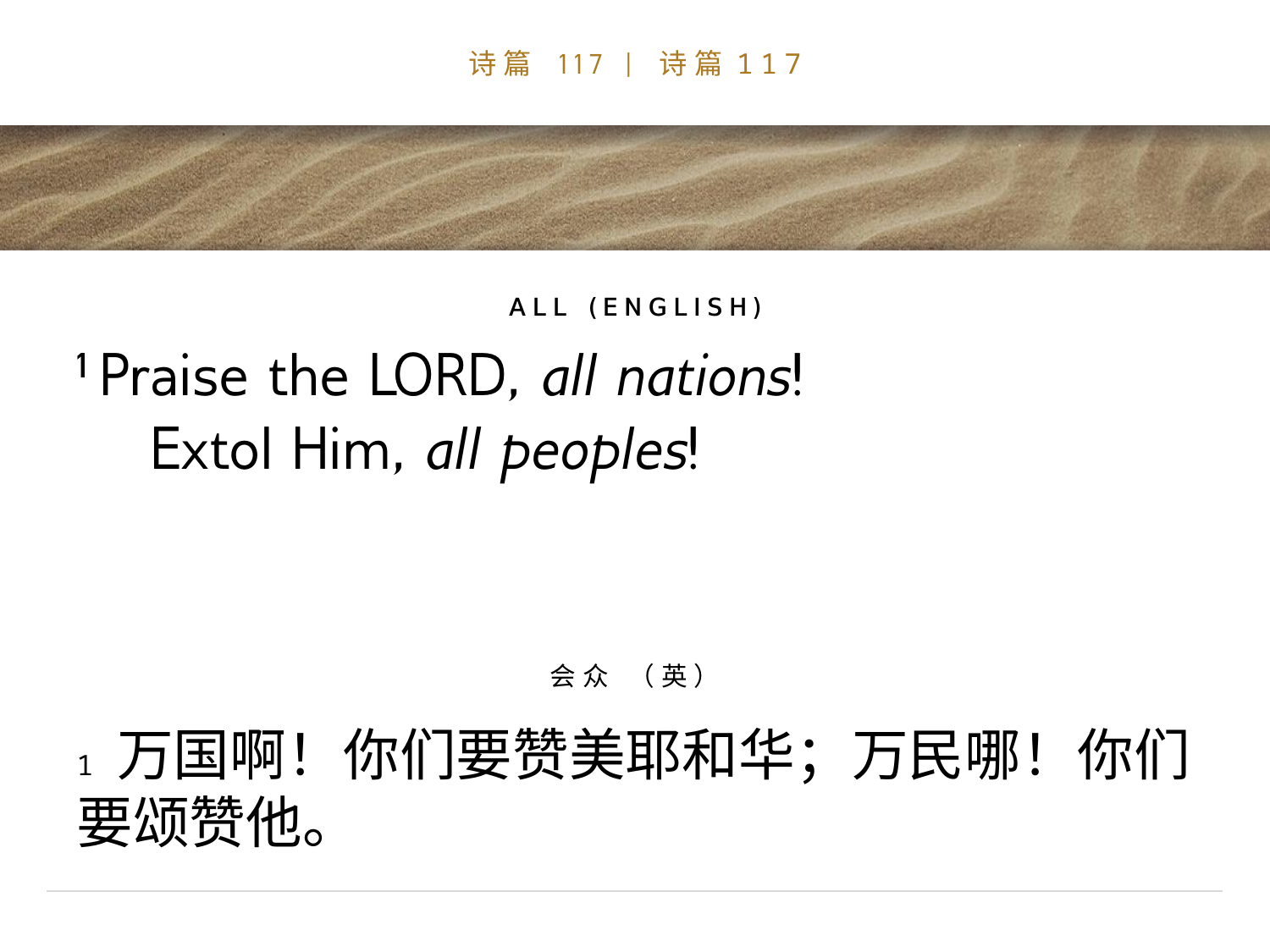

# 诗篇 117 | 诗篇117
ALL (ENGLISH)
1 Praise the LORD, all nations!
    Extol Him, all peoples!

会众 （英）
1 万国啊！你们要赞美耶和华；万民哪！你们要颂赞他。